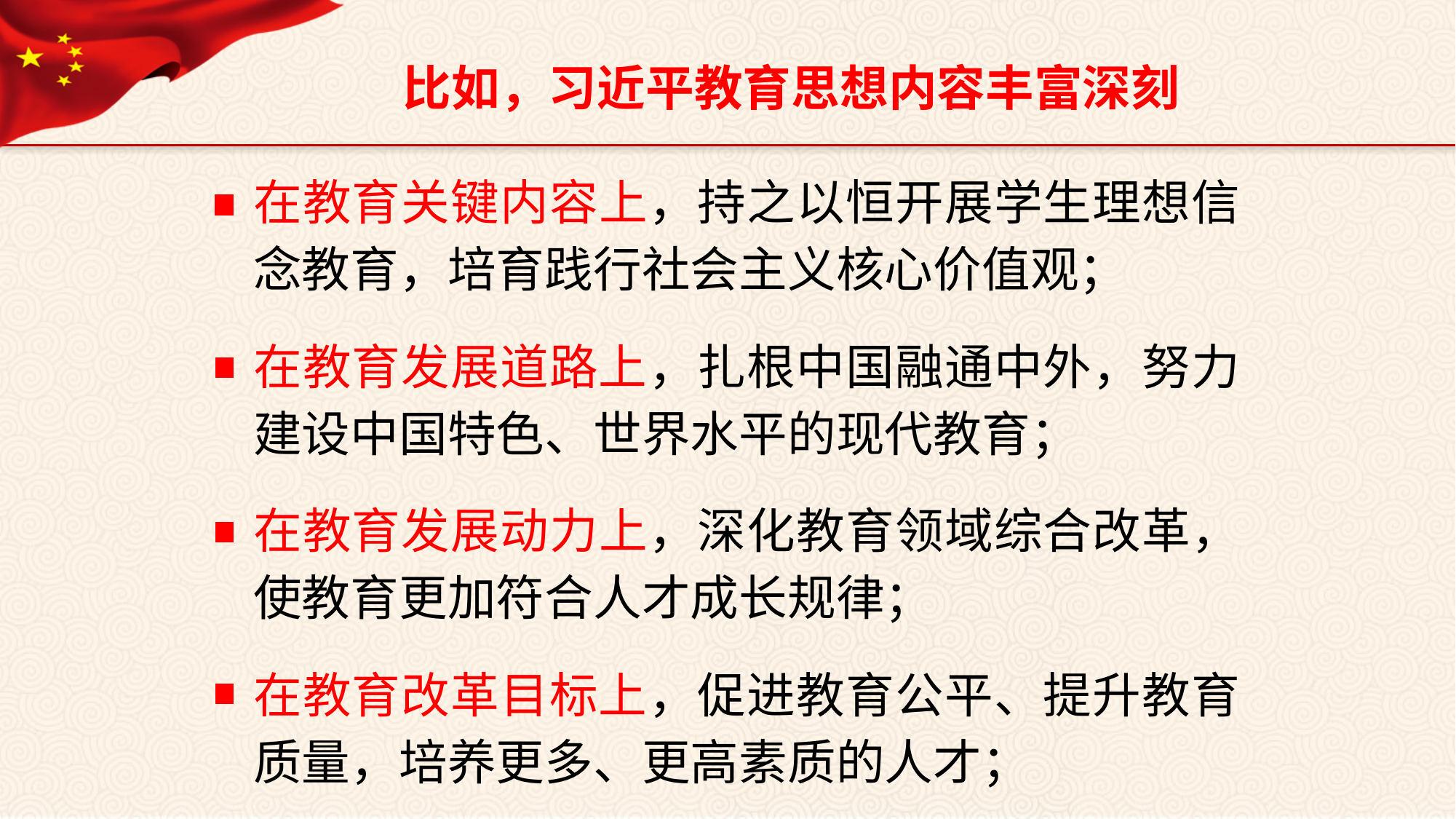

比如，习近平教育思想内容丰富深刻
在教育关键内容上，持之以恒开展学生理想信念教育，培育践行社会主义核心价值观；
在教育发展道路上，扎根中国融通中外，努力建设中国特色、世界水平的现代教育；
在教育发展动力上，深化教育领域综合改革，使教育更加符合人才成长规律；
在教育改革目标上，促进教育公平、提升教育质量，培养更多、更高素质的人才；